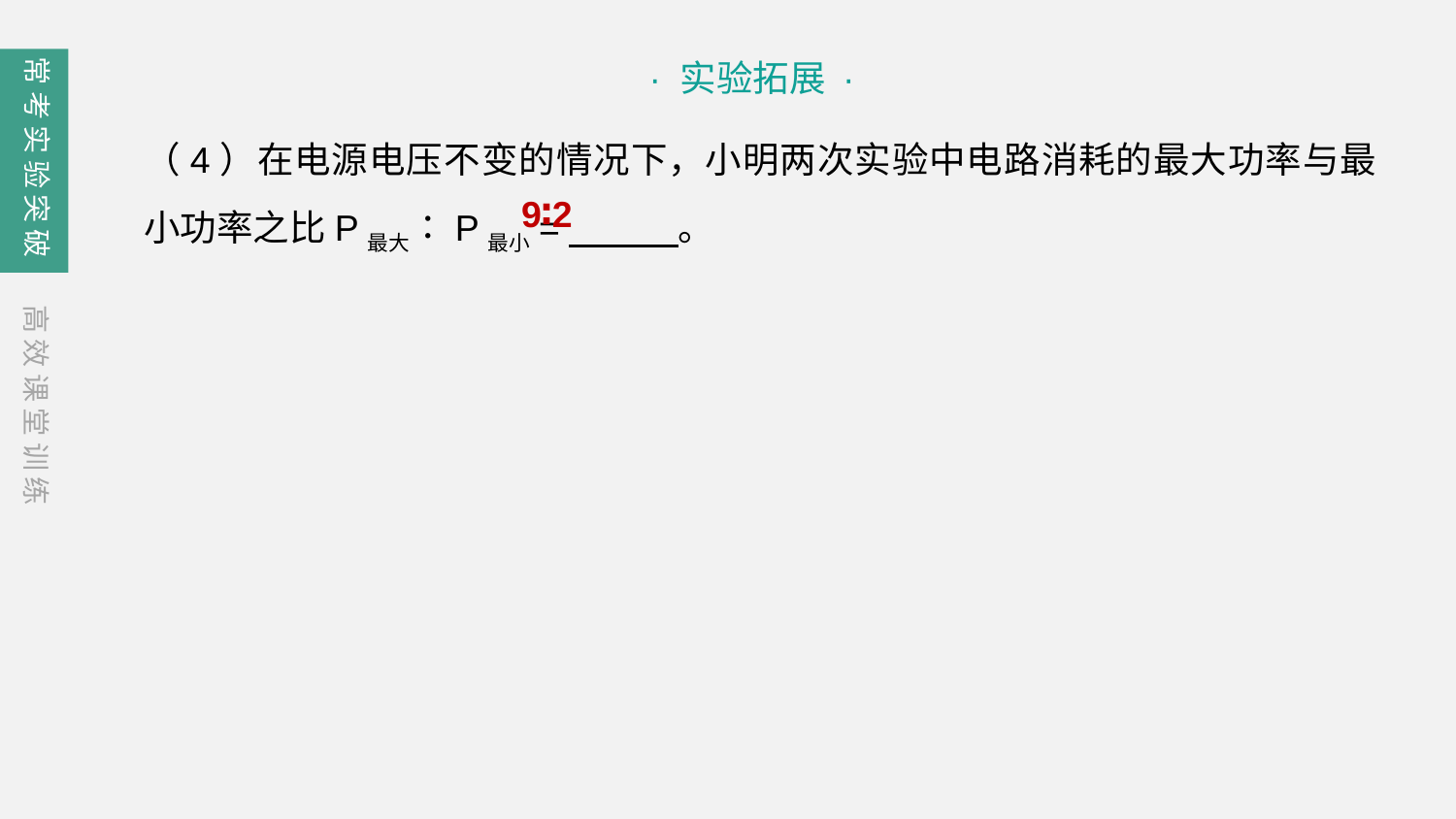

· 实验拓展 ·
常考实验突破

（4）在电源电压不变的情况下，小明两次实验中电路消耗的最大功率与最小功率之比P最大∶P最小=　　　。
9∶2
高效课堂训练